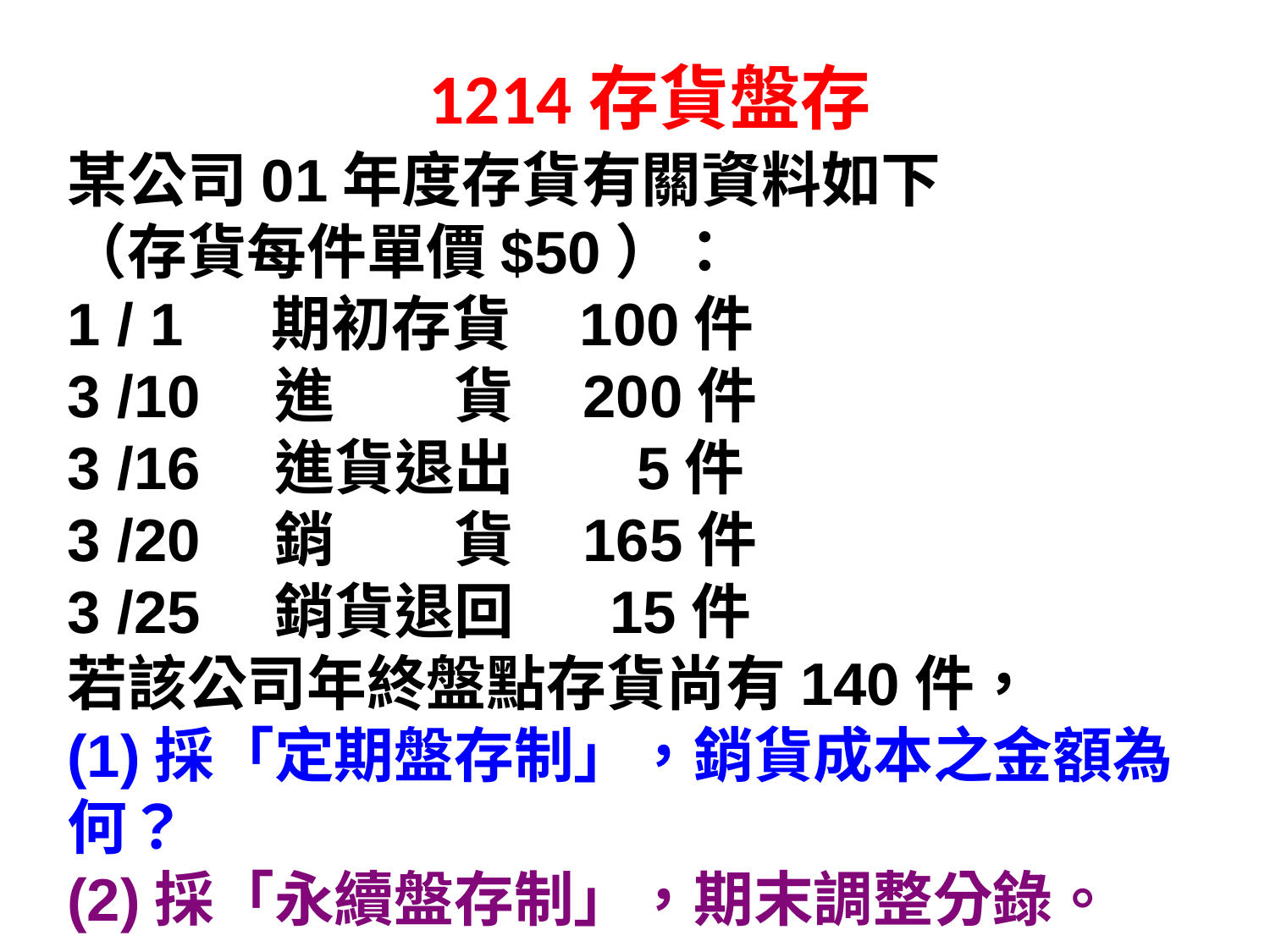

# 1214存貨盤存
某公司01年度存貨有關資料如下
（存貨每件單價$50）：
1 / 1　 期初存貨    100件
3 /10　進　　貨    200件
3 /16　進貨退出        5件
3 /20　銷　　貨    165件
3 /25　銷貨退回      15件
若該公司年終盤點存貨尚有140件，
(1)採「定期盤存制」，銷貨成本之金額為何？
(2)採「永續盤存制」，期末調整分錄。